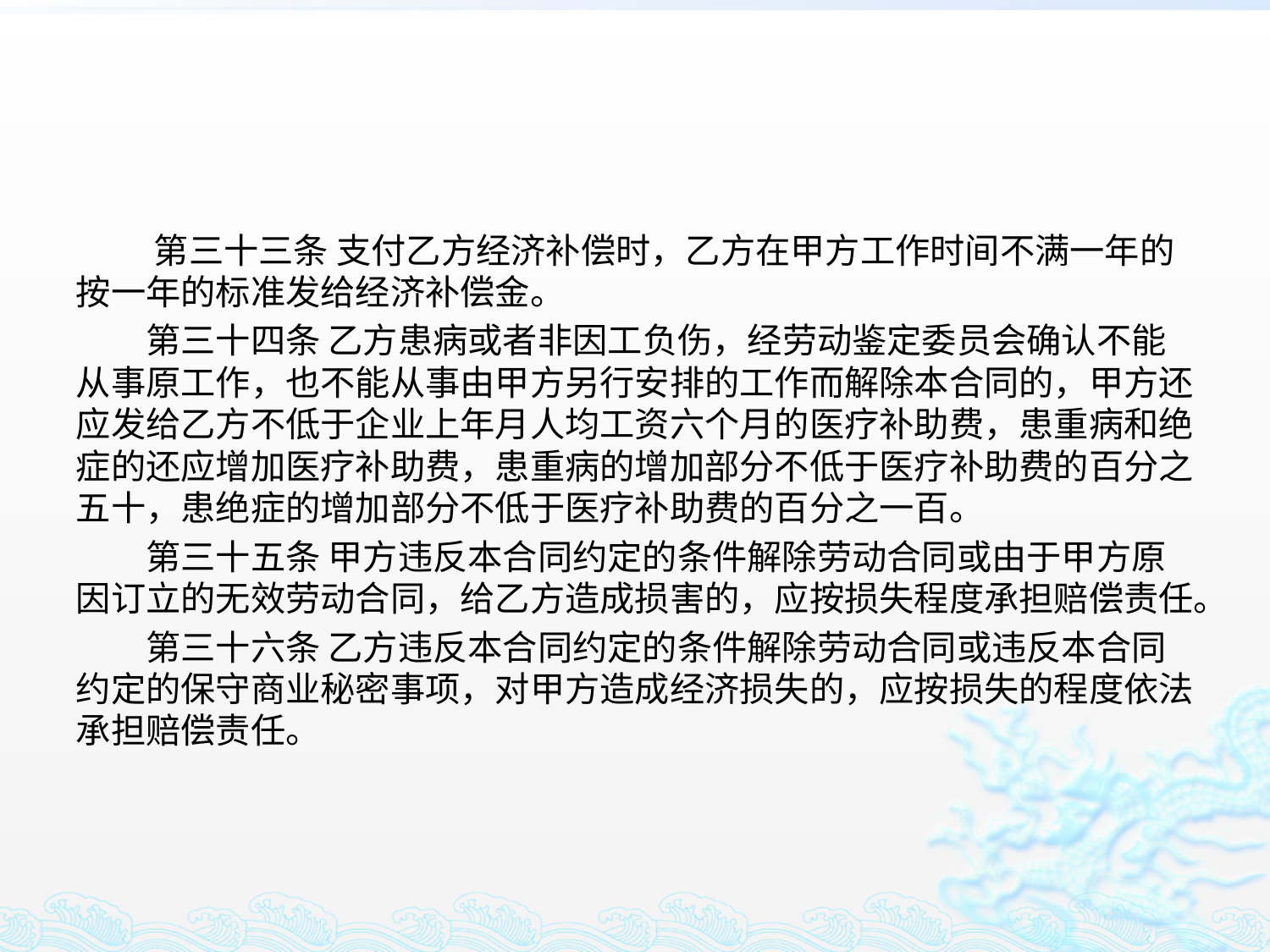

#
         第三十三条 支付乙方经济补偿时，乙方在甲方工作时间不满一年的按一年的标准发给经济补偿金。
　　第三十四条 乙方患病或者非因工负伤，经劳动鉴定委员会确认不能从事原工作，也不能从事由甲方另行安排的工作而解除本合同的，甲方还应发给乙方不低于企业上年月人均工资六个月的医疗补助费，患重病和绝症的还应增加医疗补助费，患重病的增加部分不低于医疗补助费的百分之五十，患绝症的增加部分不低于医疗补助费的百分之一百。
　　第三十五条 甲方违反本合同约定的条件解除劳动合同或由于甲方原因订立的无效劳动合同，给乙方造成损害的，应按损失程度承担赔偿责任。
　　第三十六条 乙方违反本合同约定的条件解除劳动合同或违反本合同约定的保守商业秘密事项，对甲方造成经济损失的，应按损失的程度依法承担赔偿责任。